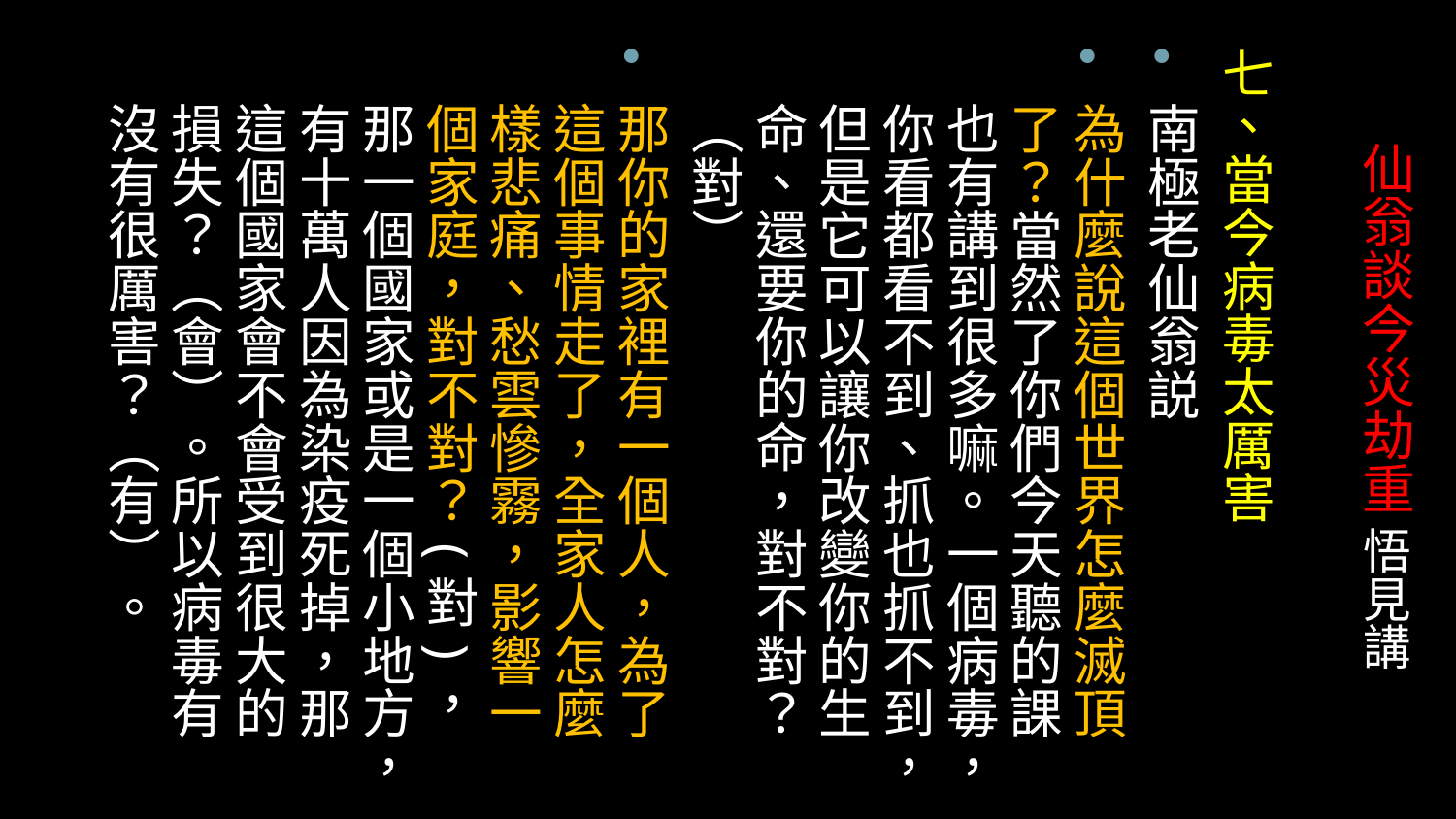

# 仙翁談今災劫重 悟見講
七、當今病毒太厲害
南極老仙翁説
為什麼說這個世界怎麼滅頂了？當然了你們今天聽的課也有講到很多嘛。一個病毒，你看都看不到、抓也抓不到，但是它可以讓你改變你的生命、還要你的命，對不對？（對）
那你的家裡有一個人，為了這個事情走了，全家人怎麼樣悲痛、愁雲慘霧，影響一個家庭，對不對？(對)，那一個國家或是一個小地方，有十萬人因為染疫死掉，那這個國家會不會受到很大的損失？（會）。所以病毒有沒有很厲害？（有）。